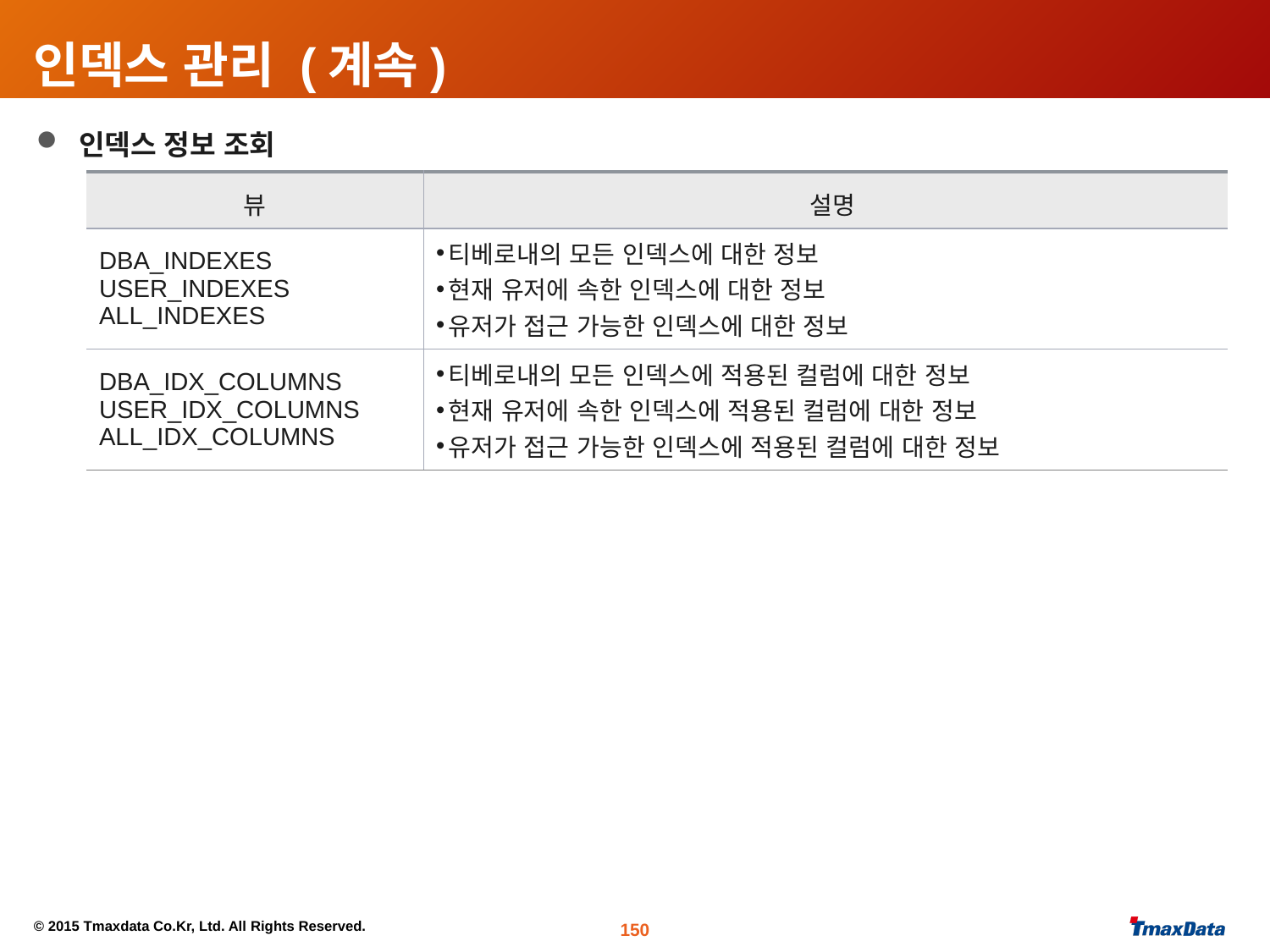

# 인덱스 관리 (계속)
 인덱스 정보 조회
| 뷰 | 설명 |
| --- | --- |
| DBA\_INDEXES USER\_INDEXES ALL\_INDEXES | 티베로내의 모든 인덱스에 대한 정보 현재 유저에 속한 인덱스에 대한 정보 유저가 접근 가능한 인덱스에 대한 정보 |
| DBA\_IDX\_COLUMNS USER\_IDX\_COLUMNS ALL\_IDX\_COLUMNS | 티베로내의 모든 인덱스에 적용된 컬럼에 대한 정보 현재 유저에 속한 인덱스에 적용된 컬럼에 대한 정보 유저가 접근 가능한 인덱스에 적용된 컬럼에 대한 정보 |